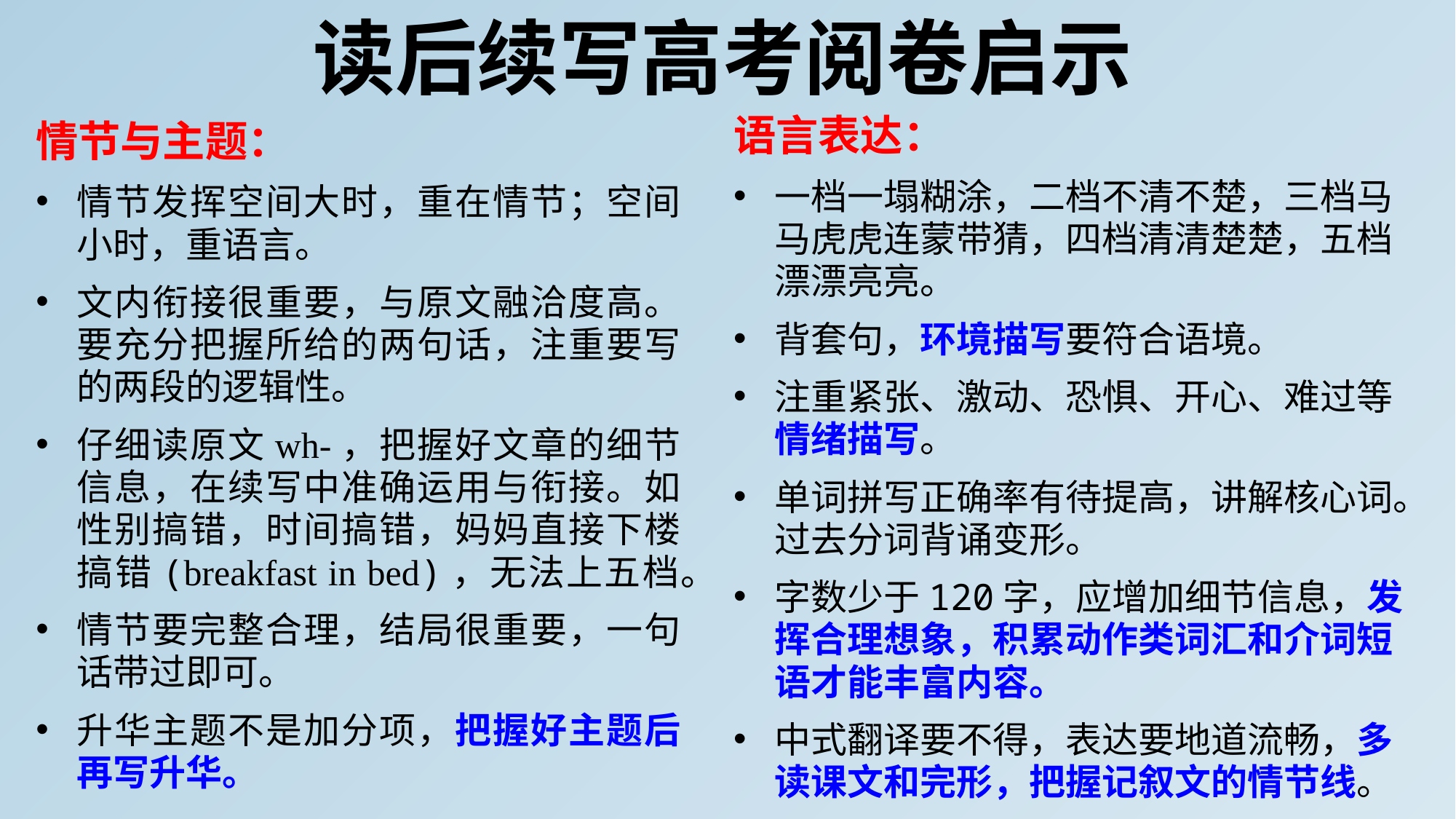

# 读后续写高考阅卷启示
语言表达：
一档一塌糊涂，二档不清不楚，三档马马虎虎连蒙带猜，四档清清楚楚，五档漂漂亮亮。
背套句，环境描写要符合语境。
注重紧张、激动、恐惧、开心、难过等情绪描写。
单词拼写正确率有待提高，讲解核心词。过去分词背诵变形。
字数少于120字，应增加细节信息，发挥合理想象，积累动作类词汇和介词短语才能丰富内容。
中式翻译要不得，表达要地道流畅，多读课文和完形，把握记叙文的情节线。

情节与主题：
情节发挥空间大时，重在情节；空间小时，重语言。
文内衔接很重要，与原文融洽度高。要充分把握所给的两句话，注重要写的两段的逻辑性。
仔细读原文wh-，把握好文章的细节信息，在续写中准确运用与衔接。如性别搞错，时间搞错，妈妈直接下楼搞错(breakfast in bed)，无法上五档。
情节要完整合理，结局很重要，一句话带过即可。
升华主题不是加分项，把握好主题后再写升华。